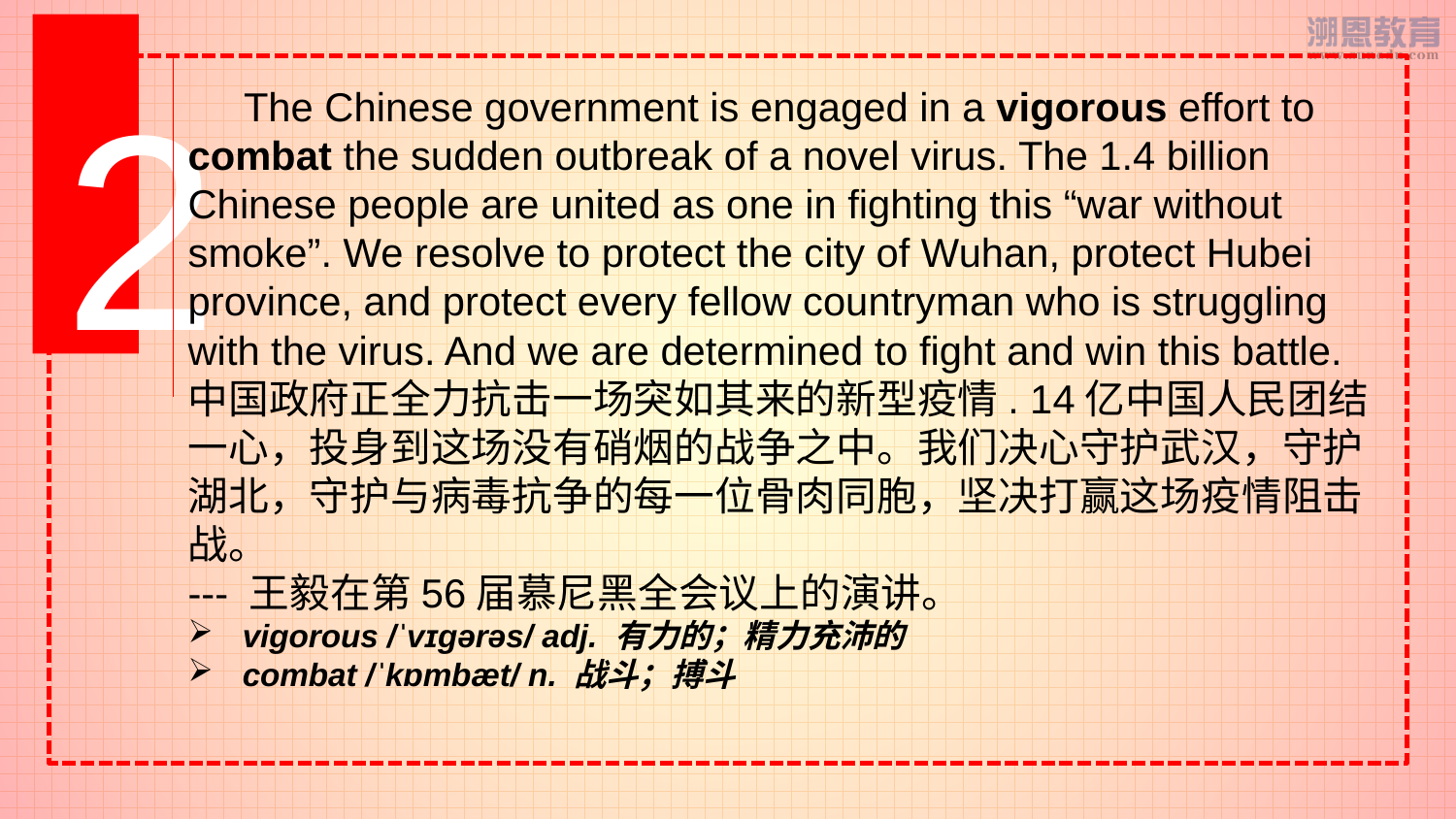

2

     The Chinese government is engaged in a vigorous effort to combat the sudden outbreak of a novel virus. The 1.4 billion Chinese people are united as one in fighting this “war without smoke”. We resolve to protect the city of Wuhan, protect Hubei province, and protect every fellow countryman who is struggling with the virus. And we are determined to fight and win this battle.
中国政府正全力抗击一场突如其来的新型疫情. 14亿中国人民团结一心，投身到这场没有硝烟的战争之中。我们决心守护武汉，守护湖北，守护与病毒抗争的每一位骨肉同胞，坚决打赢这场疫情阻击战。
--- 王毅在第56届慕尼黑全会议上的演讲。
vigorous /ˈvɪɡərəs/ adj. 有力的；精力充沛的
combat /ˈkɒmbæt/ n. 战斗；搏斗